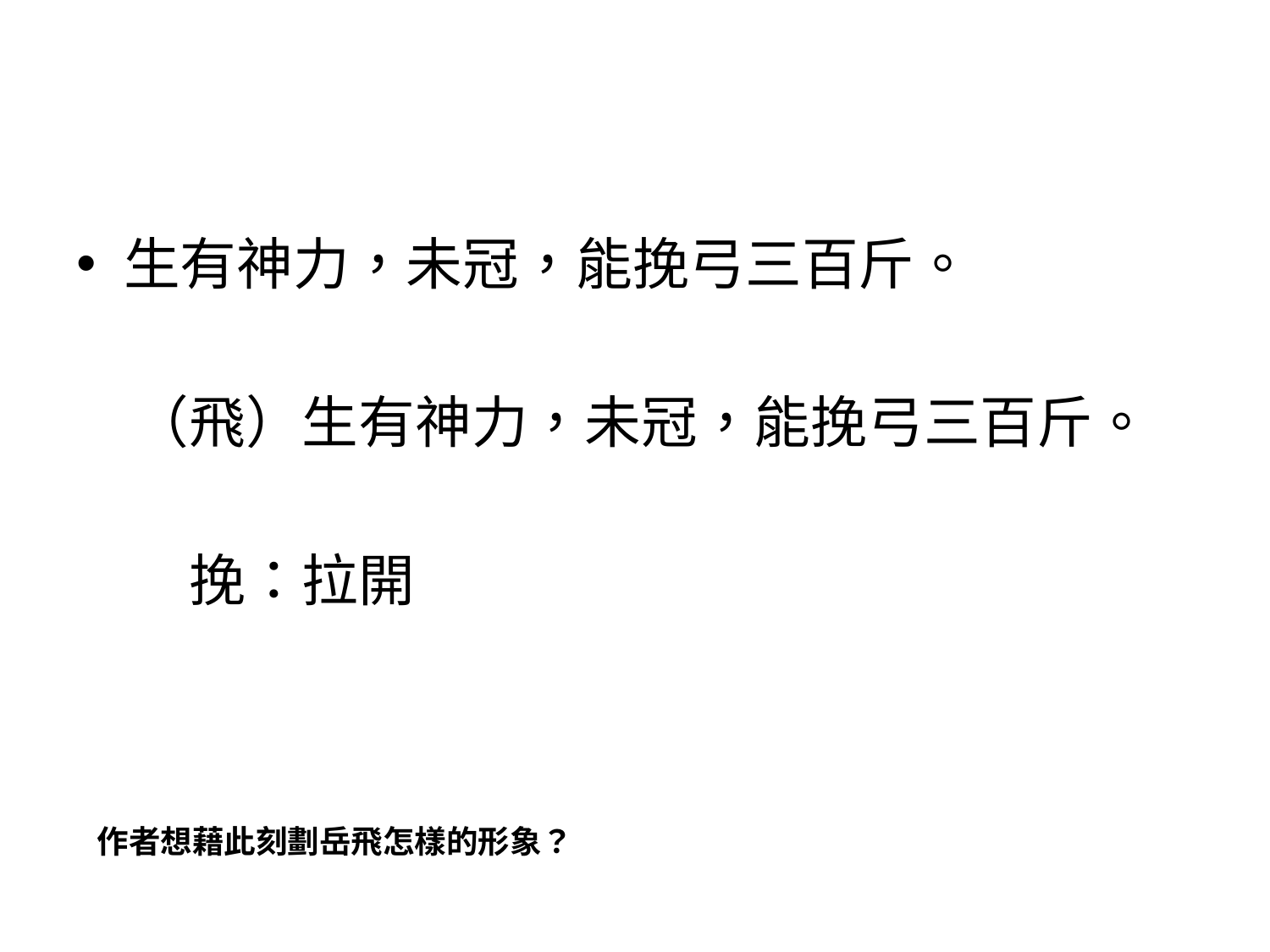

#
生有神力，未冠，能挽弓三百斤。

　（飛）生有神力，未冠，能挽弓三百斤。

　　挽：拉開
作者想藉此刻劃岳飛怎樣的形象？